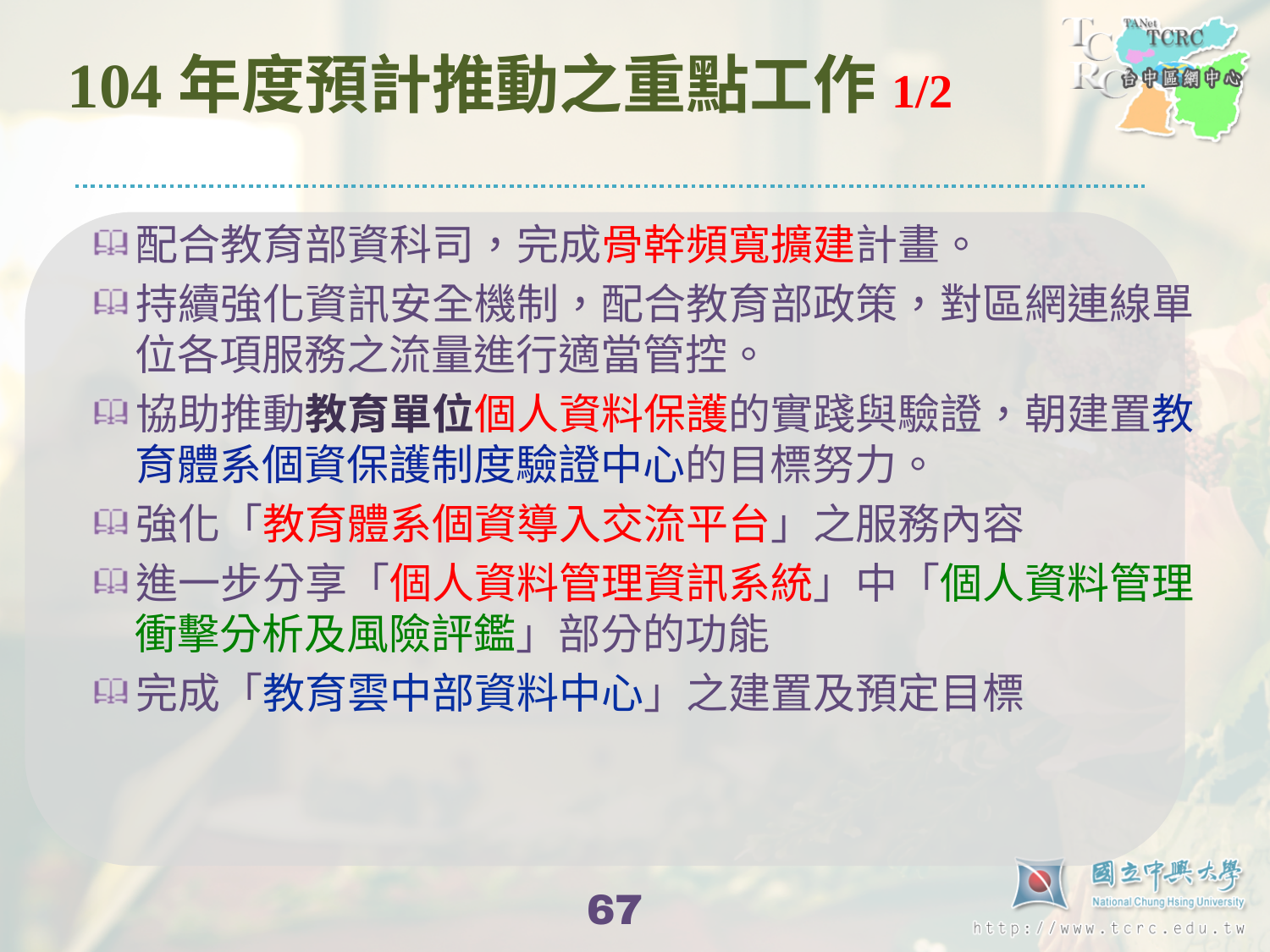

# 104年度預計推動之重點工作1/2
配合教育部資科司，完成骨幹頻寬擴建計畫。
持續強化資訊安全機制，配合教育部政策，對區網連線單位各項服務之流量進行適當管控。
協助推動教育單位個人資料保護的實踐與驗證，朝建置教育體系個資保護制度驗證中心的目標努力。
強化「教育體系個資導入交流平台」之服務內容
進一步分享「個人資料管理資訊系統」中「個人資料管理衝擊分析及風險評鑑」部分的功能
完成「教育雲中部資料中心」之建置及預定目標